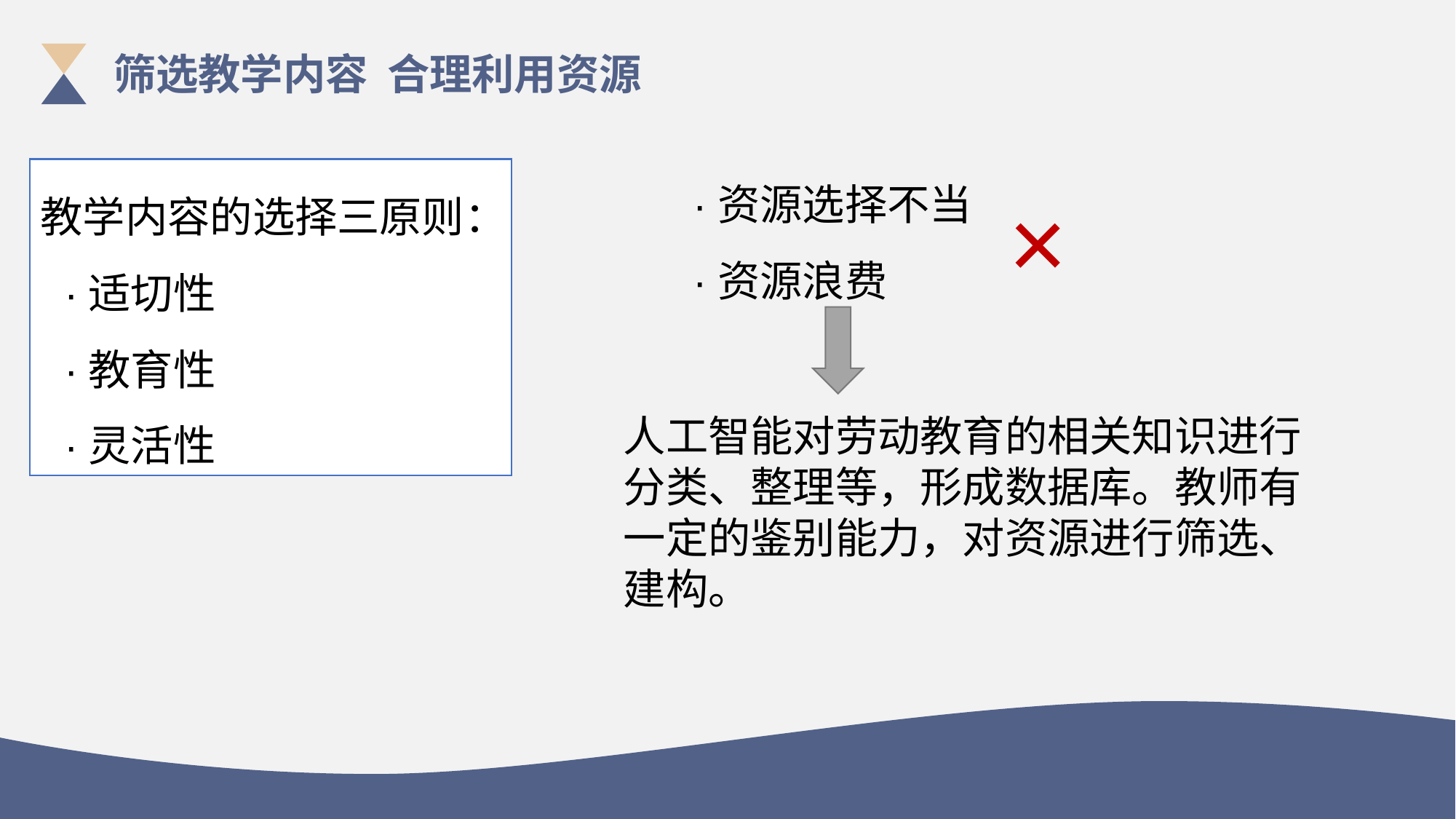

筛选教学内容  合理利用资源

·资源选择不当
·资源浪费
教学内容的选择三原则：
  ·适切性
  ·教育性
  ·灵活性
×

人工智能对劳动教育的相关知识进行分类、整理等，形成数据库。教师有一定的鉴别能力，对资源进行筛选、建构。